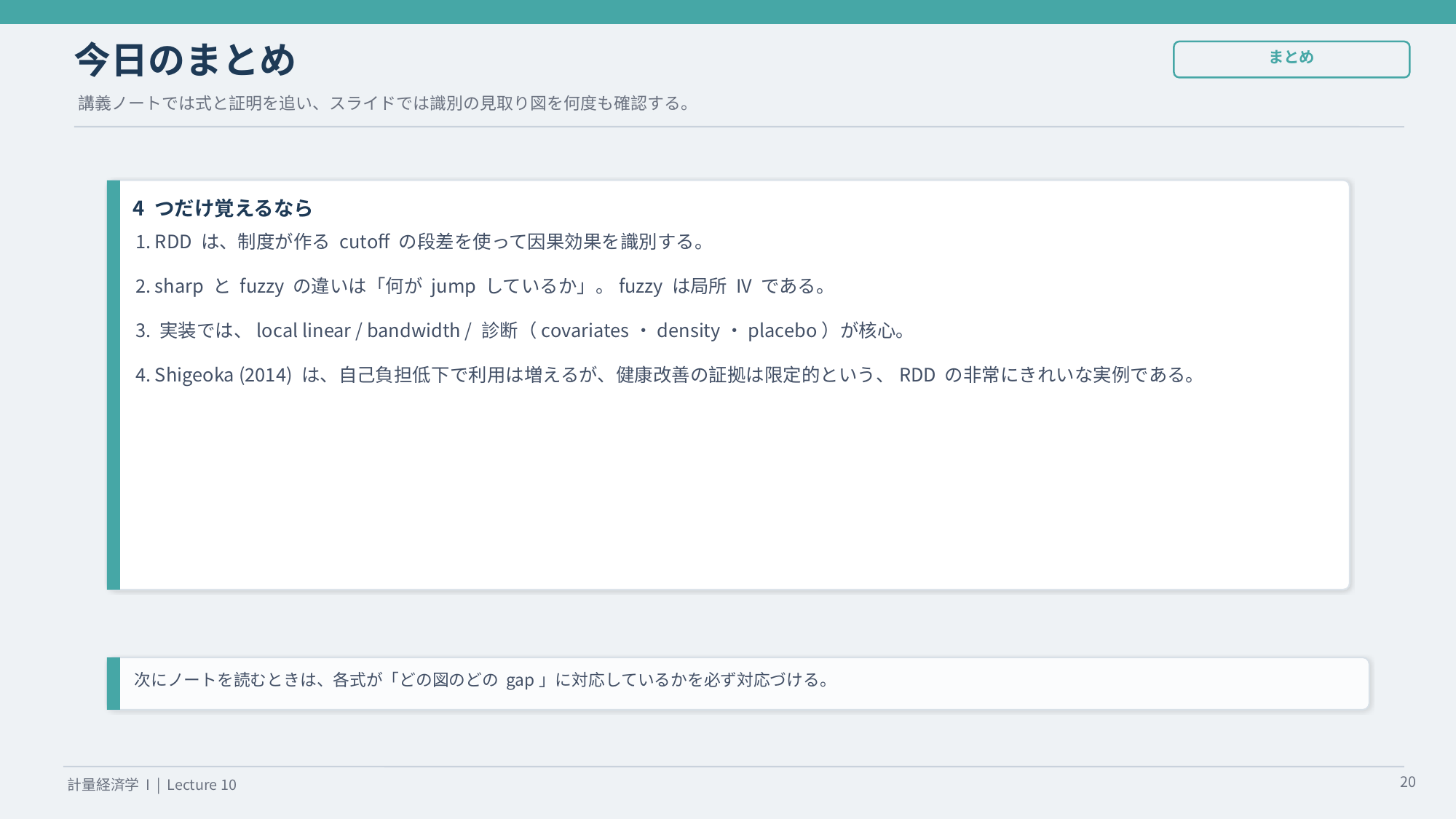

今日のまとめ

まとめ
講義ノートでは式と証明を追い、スライドでは識別の見取り図を何度も確認する。

4 つだけ覚えるなら
1. RDD は、制度が作る cutoff の段差を使って因果効果を識別する。

2. sharp と fuzzy の違いは「何が jump しているか」。fuzzy は局所 IV である。

3. 実装では、local linear / bandwidth / 診断（covariates・density・placebo）が核心。

4. Shigeoka (2014) は、自己負担低下で利用は増えるが、健康改善の証拠は限定的という、RDD の非常にきれいな実例である。

次にノートを読むときは、各式が「どの図のどの gap」に対応しているかを必ず対応づける。

20
計量経済学 I  |  Lecture 10